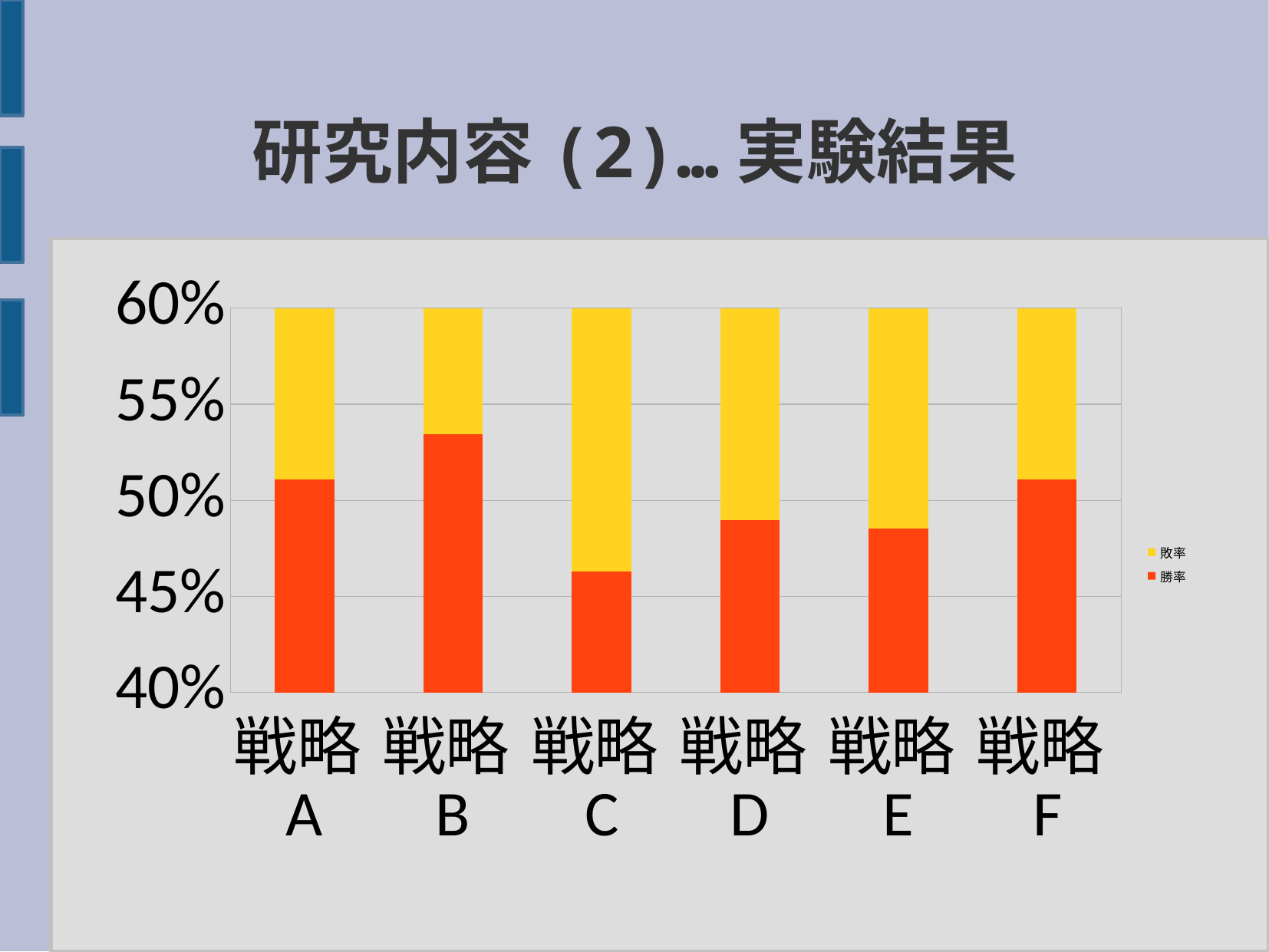

研究内容(2)…実験結果

### Chart

| Category |  |  |
|---|---|---|
| 戦略A | 35.5 | 34.0 |
| 戦略B | 38.7 | 33.7 |
| 戦略C | 34.3 | 39.8 |
| 戦略D | 33.8 | 35.2 |
| 戦略E | 33.5 | 35.5 |
| 戦略F | 35.5 | 34.0 |